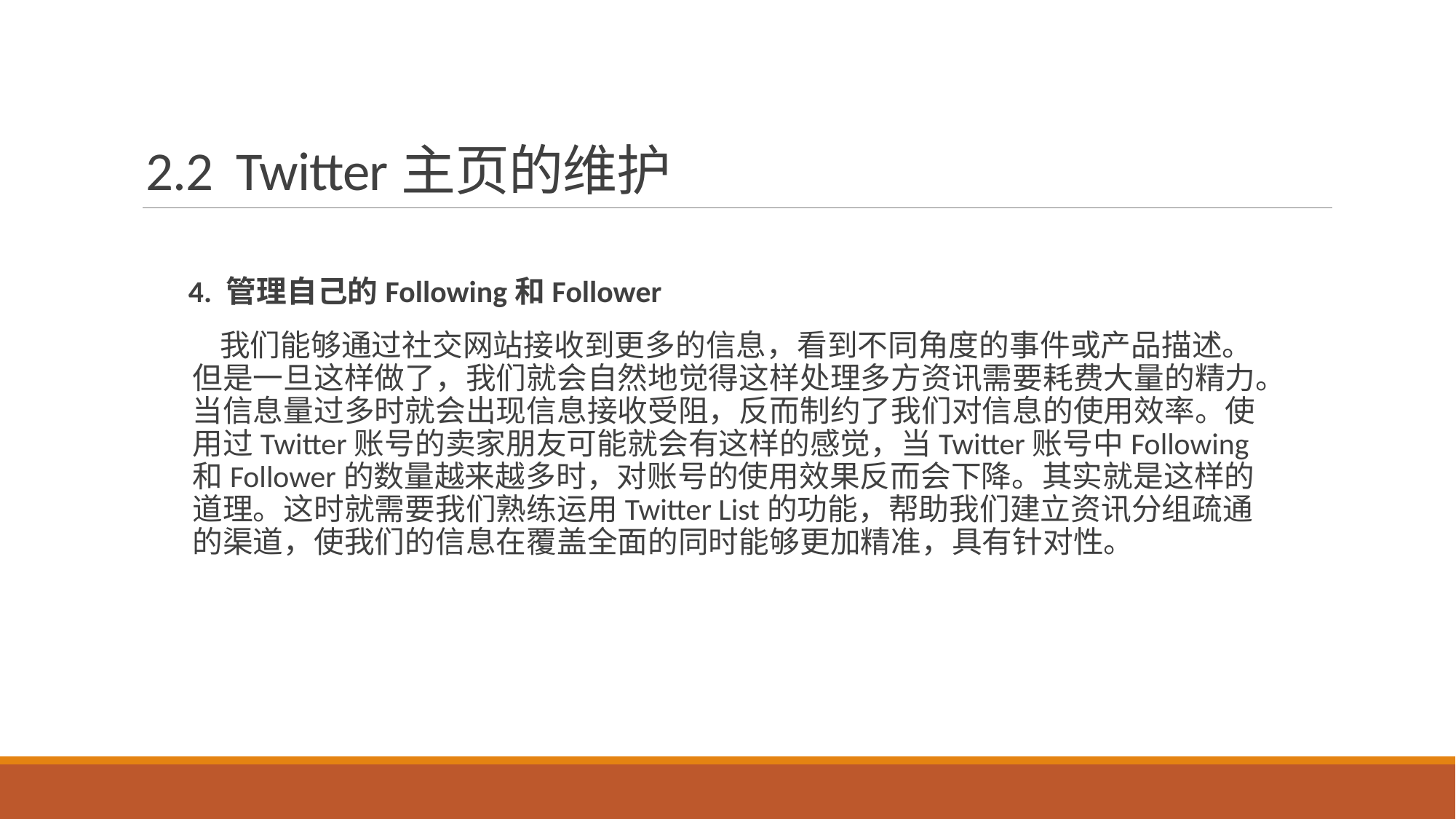

# 2.2  Twitter主页的维护
 4. 管理自己的Following和Follower
   我们能够通过社交网站接收到更多的信息，看到不同角度的事件或产品描述。但是一旦这样做了，我们就会自然地觉得这样处理多方资讯需要耗费大量的精力。当信息量过多时就会出现信息接收受阻，反而制约了我们对信息的使用效率。使用过Twitter账号的卖家朋友可能就会有这样的感觉，当Twitter账号中Following和Follower的数量越来越多时，对账号的使用效果反而会下降。其实就是这样的道理。这时就需要我们熟练运用Twitter List的功能，帮助我们建立资讯分组疏通的渠道，使我们的信息在覆盖全面的同时能够更加精准，具有针对性。